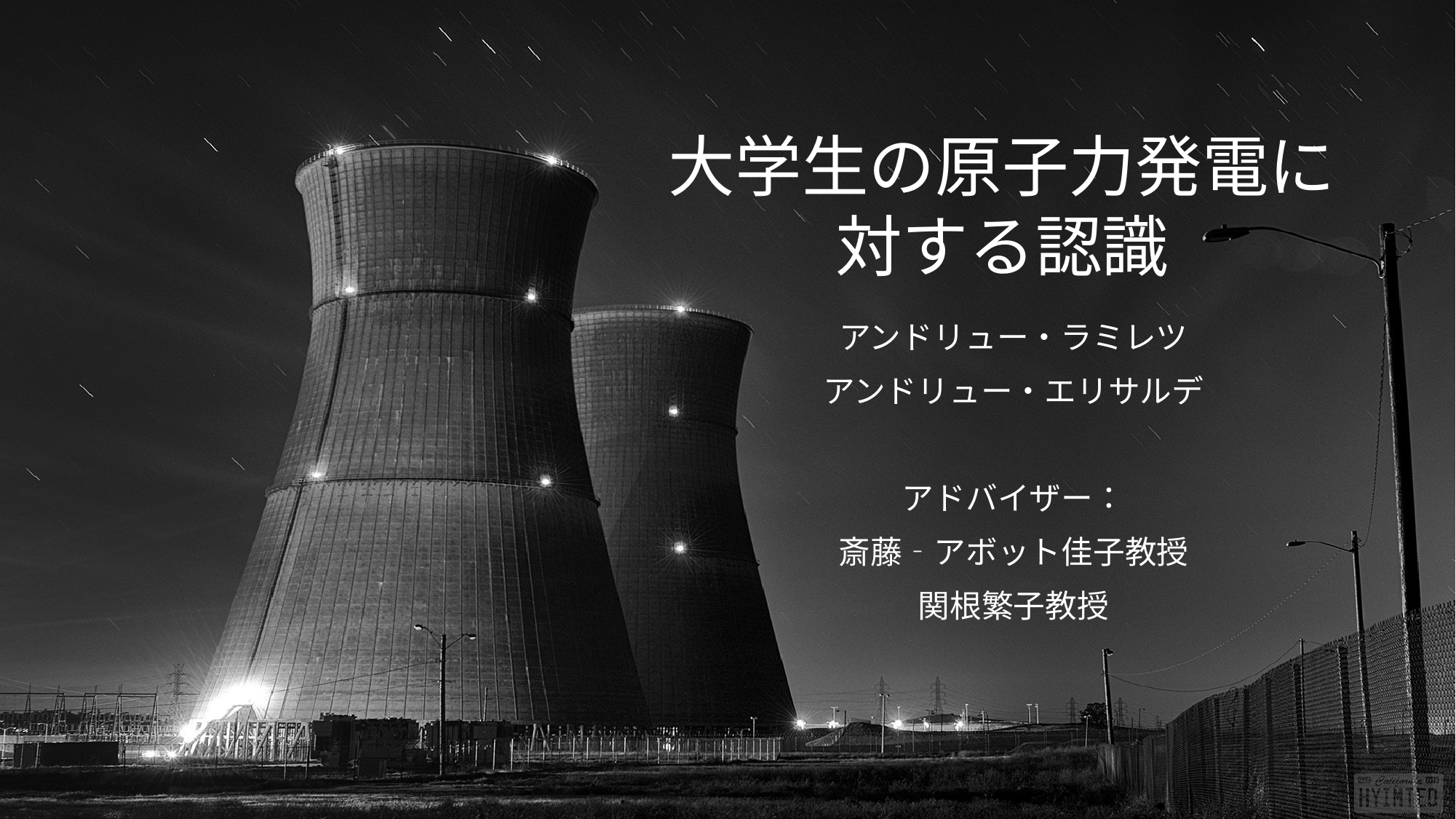

# 大学生の原子力発電に対する認識
アンドリュー・ラミレツ
アンドリュー・エリサルデ

アドバイザー：
斎藤‐アボット佳子教授
関根繁子教授